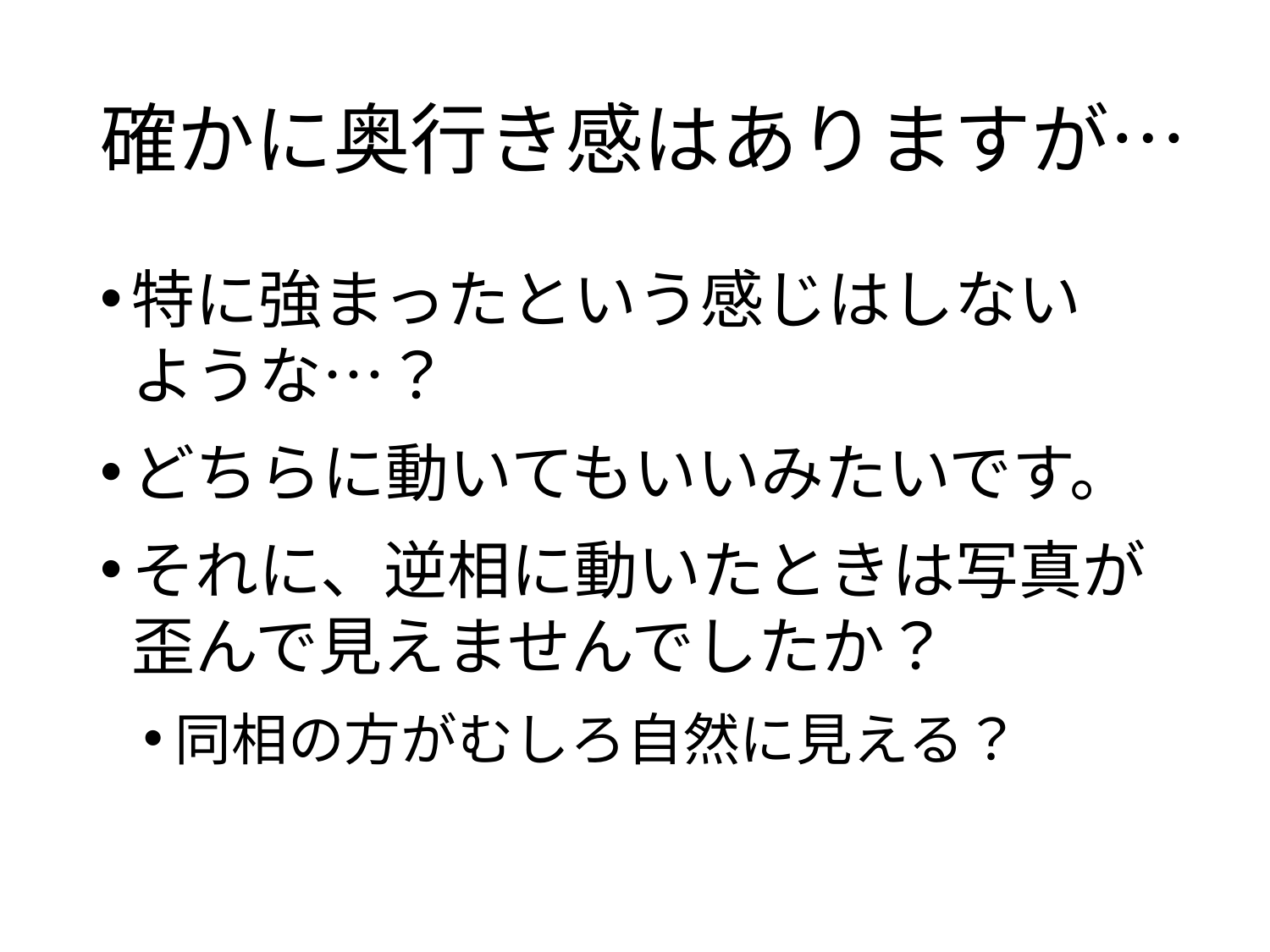

# 確かに奥行き感はありますが…
特に強まったという感じはしない
ような…？
どちらに動いてもいいみたいです。
それに、逆相に動いたときは写真が歪んで見えませんでしたか？
同相の方がむしろ自然に見える？